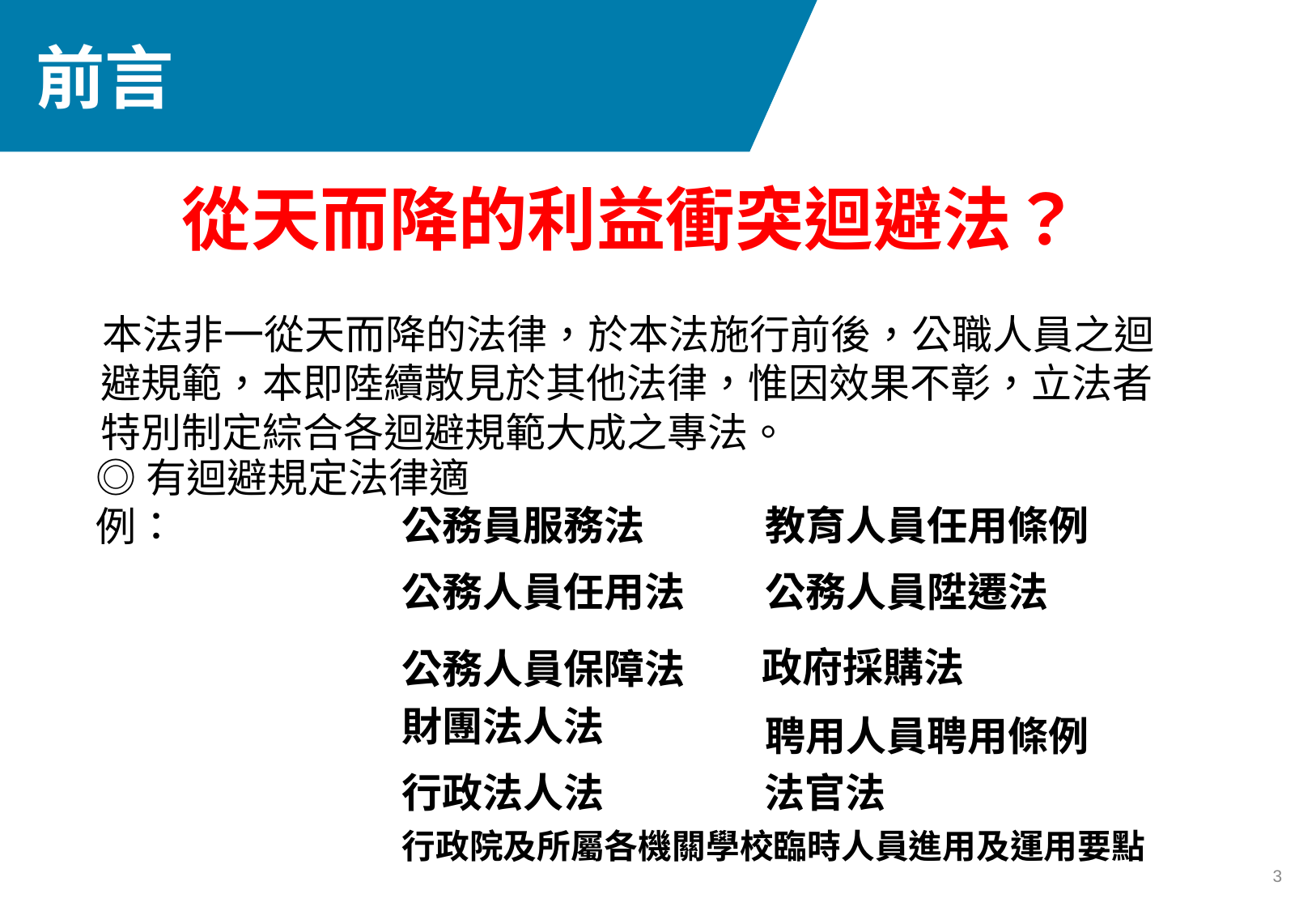

# 前言
從天而降的利益衝突迴避法？
本法非一從天而降的法律，於本法施行前後，公職人員之迴避規範，本即陸續散見於其他法律，惟因效果不彰，立法者特別制定綜合各迴避規範大成之專法。
◎有迴避規定法律適例：
公務員服務法
教育人員任用條例
公務人員任用法
公務人員陞遷法
政府採購法
公務人員保障法
財團法人法
聘用人員聘用條例
行政法人法
法官法
行政院及所屬各機關學校臨時人員進用及運用要點
3